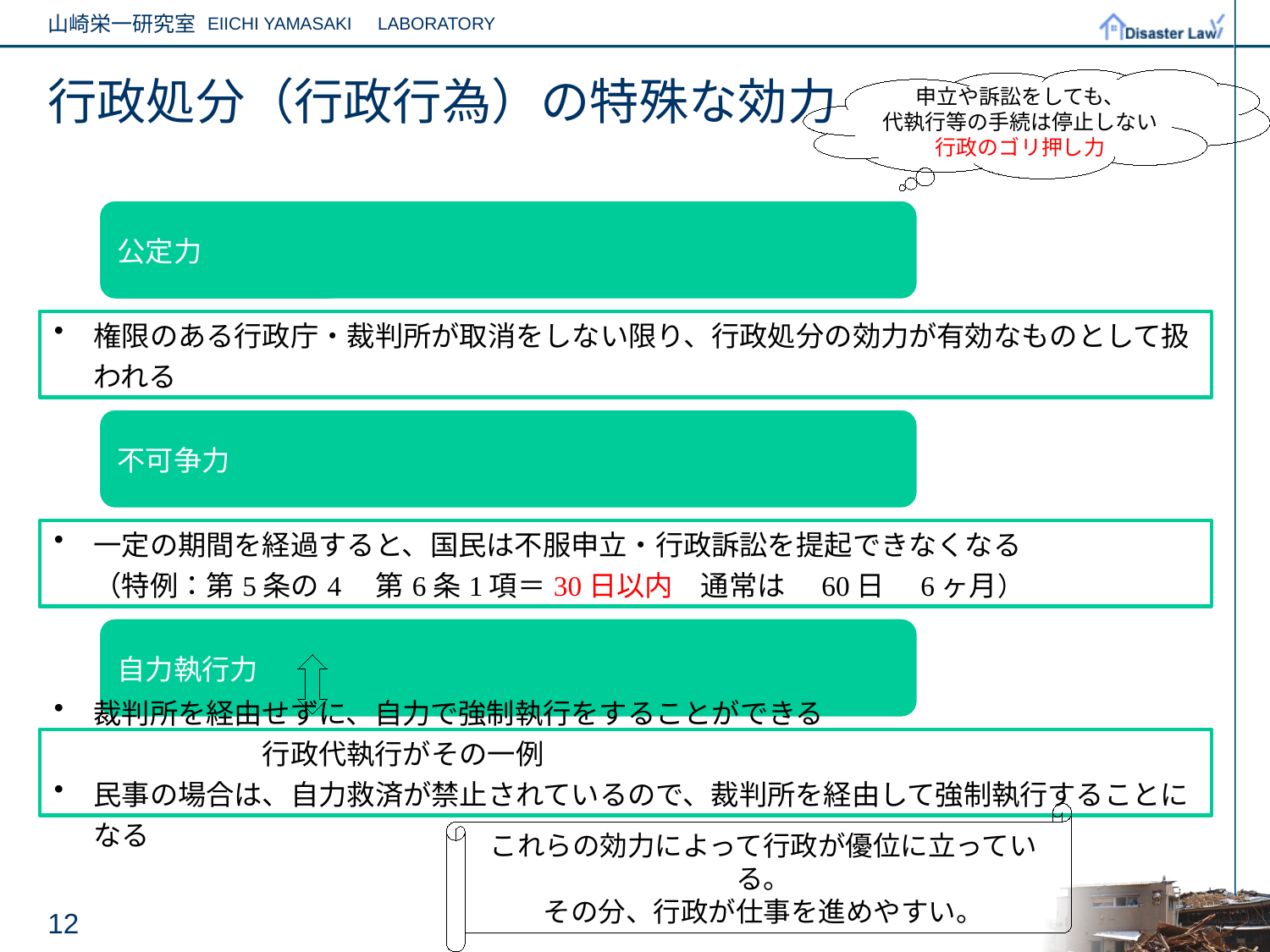

# 行政処分（行政行為）の特殊な効力
申立や訴訟をしても、
代執行等の手続は停止しない
行政のゴリ押し力
公定力
不可争力
自力執行力
権限のある行政庁・裁判所が取消をしない限り、行政処分の効力が有効なものとして扱われる
一定の期間を経過すると、国民は不服申立・行政訴訟を提起できなくなる　　　　　（特例：第5条の4　第6条1項＝30日以内　通常は　60日　6ヶ月）
裁判所を経由せずに、自力で強制執行をすることができる　　　　　　　　　　　　　　　　　　　行政代執行がその一例
民事の場合は、自力救済が禁止されているので、裁判所を経由して強制執行することになる

これらの効力によって行政が優位に立っている。
その分、行政が仕事を進めやすい。
12